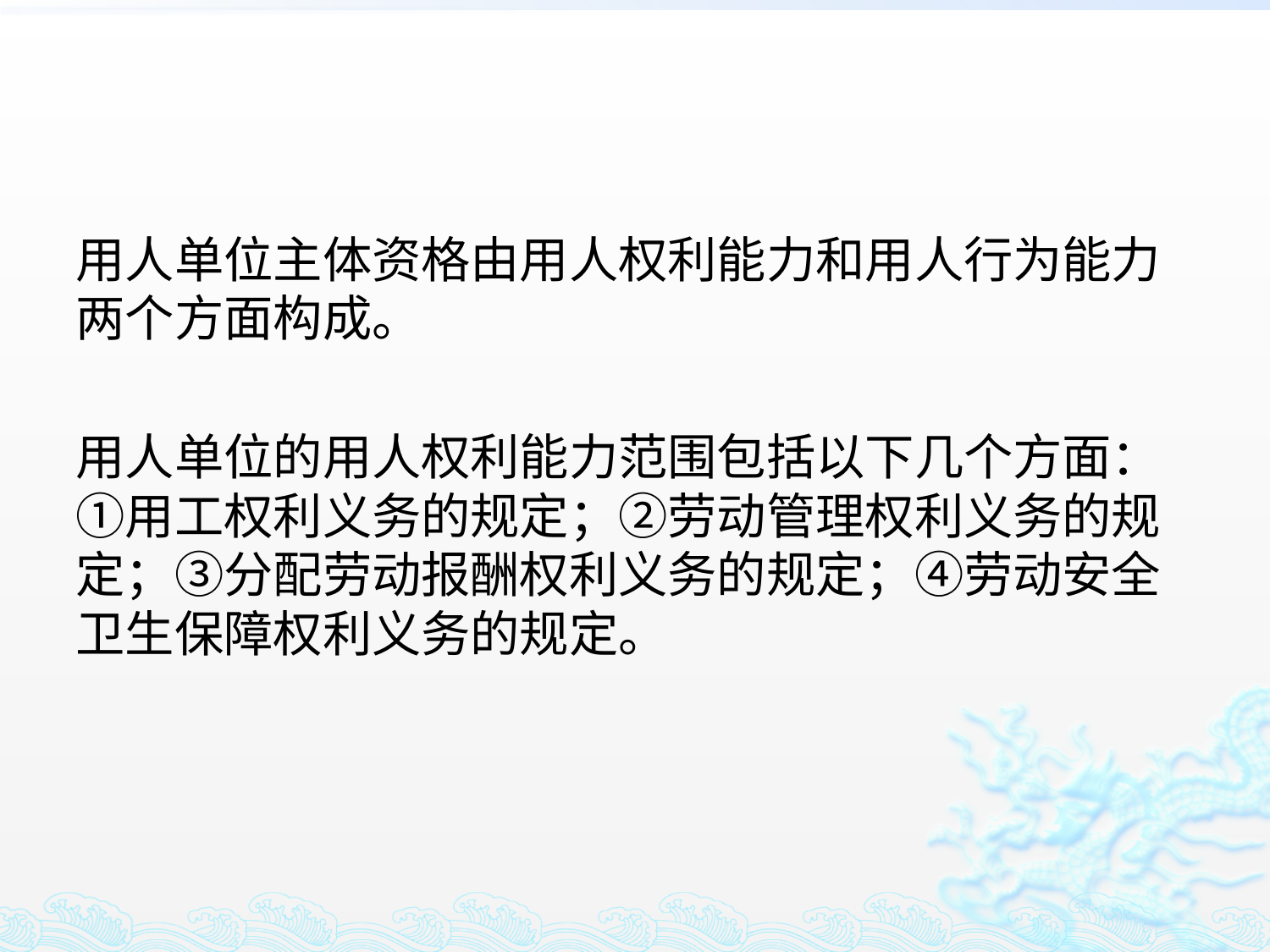

#
用人单位主体资格由用人权利能力和用人行为能力两个方面构成。

用人单位的用人权利能力范围包括以下几个方面：①用工权利义务的规定；②劳动管理权利义务的规定；③分配劳动报酬权利义务的规定；④劳动安全卫生保障权利义务的规定。